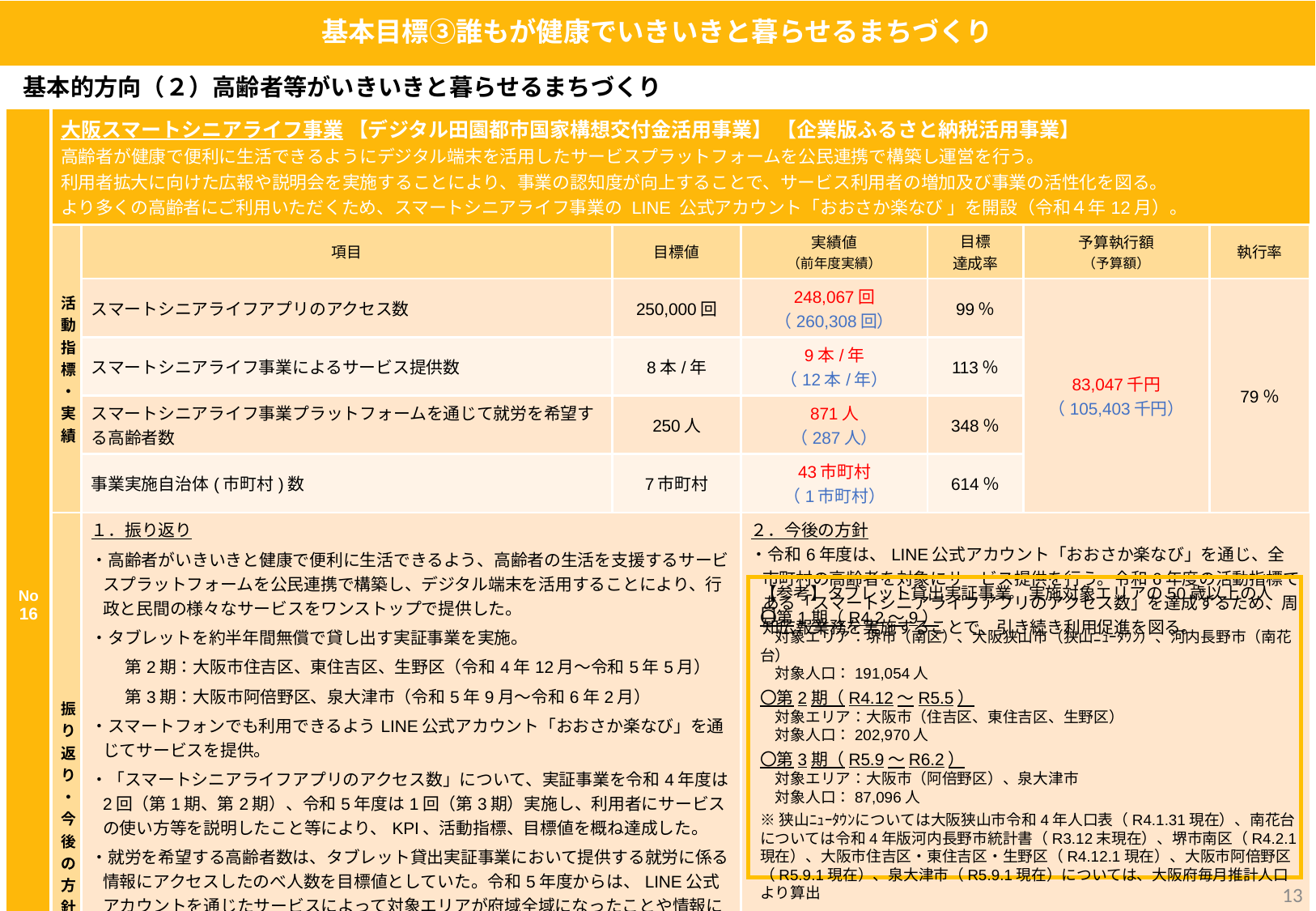

基本目標③誰もが健康でいきいきと暮らせるまちづくり
基本的方向（２）高齢者等がいきいきと暮らせるまちづくり
| No 16 | 大阪スマートシニアライフ事業 【デジタル田園都市国家構想交付金活用事業】 【企業版ふるさと納税活用事業】 高齢者が健康で便利に生活できるようにデジタル端末を活用したサービスプラットフォームを公民連携で構築し運営を行う。 利用者拡大に向けた広報や説明会を実施することにより、事業の認知度が向上することで、サービス利用者の増加及び事業の活性化を図る。 より多くの高齢者にご利用いただくため、スマートシニアライフ事業の LINE 公式アカウント「おおさか楽なび 」を開設（令和４年12月）。 |  |  |  |  |  |  |
| --- | --- | --- | --- | --- | --- | --- | --- |
|  | 活動指標・実績 | 項目 | 目標値 | 実績値 （前年度実績） | 目標 達成率 | 予算執行額 （予算額） | 執行率 |
|  |  | スマートシニアライフアプリのアクセス数 | 250,000回 | 248,067回 （260,308回） | 99％ | 83,047千円 （105,403千円） | 79％ |
|  |  | スマートシニアライフ事業によるサービス提供数 | 8本/年 | 9本/年 （12本/年） | 113％ |  |  |
|  |  | スマートシニアライフ事業プラットフォームを通じて就労を希望する高齢者数 | 250人 | 871人 （287人） | 348％ |  |  |
|  |  | 事業実施自治体(市町村)数 | 7市町村 | 43市町村 （1市町村） | 614％ |  |  |
|  | 振り返り・今後の方針 | １．振り返り ・高齢者がいきいきと健康で便利に生活できるよう、高齢者の生活を支援するサービスプラットフォームを公民連携で構築し、デジタル端末を活用することにより、行政と民間の様々なサービスをワンストップで提供した。 ・タブレットを約半年間無償で貸し出す実証事業を実施。 　　第2期：大阪市住吉区、東住吉区、生野区（令和4年12月～令和5年5月） 　　第3期：大阪市阿倍野区、泉大津市（令和5年9月～令和6年2月） ・スマートフォンでも利用できるようLINE公式アカウント「おおさか楽なび」を通じてサービスを提供。 ・「スマートシニアライフアプリのアクセス数」について、実証事業を令和4年度は2回（第1期、第2期）、令和5年度は1回（第3期）実施し、利用者にサービスの使い方等を説明したこと等により、KPI、活動指標、目標値を概ね達成した。 ・就労を希望する高齢者数は、タブレット貸出実証事業において提供する就労に係る情報にアクセスしたのべ人数を目標値としていた。令和5年度からは、LINE公式アカウントを通じたサービスによって対象エリアが府域全域になったことや情報に接しやすい環境になったことにより、当初に想定した以上のアクセス数を達成した（目標達成率348％）。 ・事業実施自治体(市町村)数は、当初はタブレット貸出対象地域を想定し、目標値を7市町村と設定していたが、サービスの対象エリアの拡大に伴い、市町村のLINEやHPのリンクを公開したことにより府域全43市町村となった（目標達成率614％）。 ※令和５年度企業版ふるさと納税寄附額：0千円 |  | ２．今後の方針 ・令和6年度は、LINE公式アカウント「おおさか楽なび」を通じ、全市町村の高齢者を対象にサービス提供を行う。令和6年度の活動指標である「スマートシニアライフアプリのアクセス数」を達成するため、周知広報業務を実施することで、引き続き利用促進を図る。 |  |  |  |
【参考】タブレット貸出実証事業　実施対象エリアの50歳以上の人口
〇第1期（R4.2～9）
　対象エリア：堺市（南区）、大阪狭山市（狭山ﾆｭｰﾀｳﾝ）、河内長野市（南花台）
　対象人口：191,054人
〇第2期（R4.12～R5.5）
　対象エリア：大阪市（住吉区、東住吉区、生野区）
　対象人口：202,970人
〇第3期（R5.9～R6.2）
　対象エリア：大阪市（阿倍野区）、泉大津市
　対象人口：87,096人
※狭山ﾆｭｰﾀｳﾝについては大阪狭山市令和4年人口表（R4.1.31現在）、南花台については令和4年版河内長野市統計書（R3.12末現在）、堺市南区（R4.2.1現在）、大阪市住吉区・東住吉区・生野区（R4.12.1現在）、大阪市阿倍野区（R5.9.1現在）、泉大津市（R5.9.1現在）については、大阪府毎月推計人口より算出
13